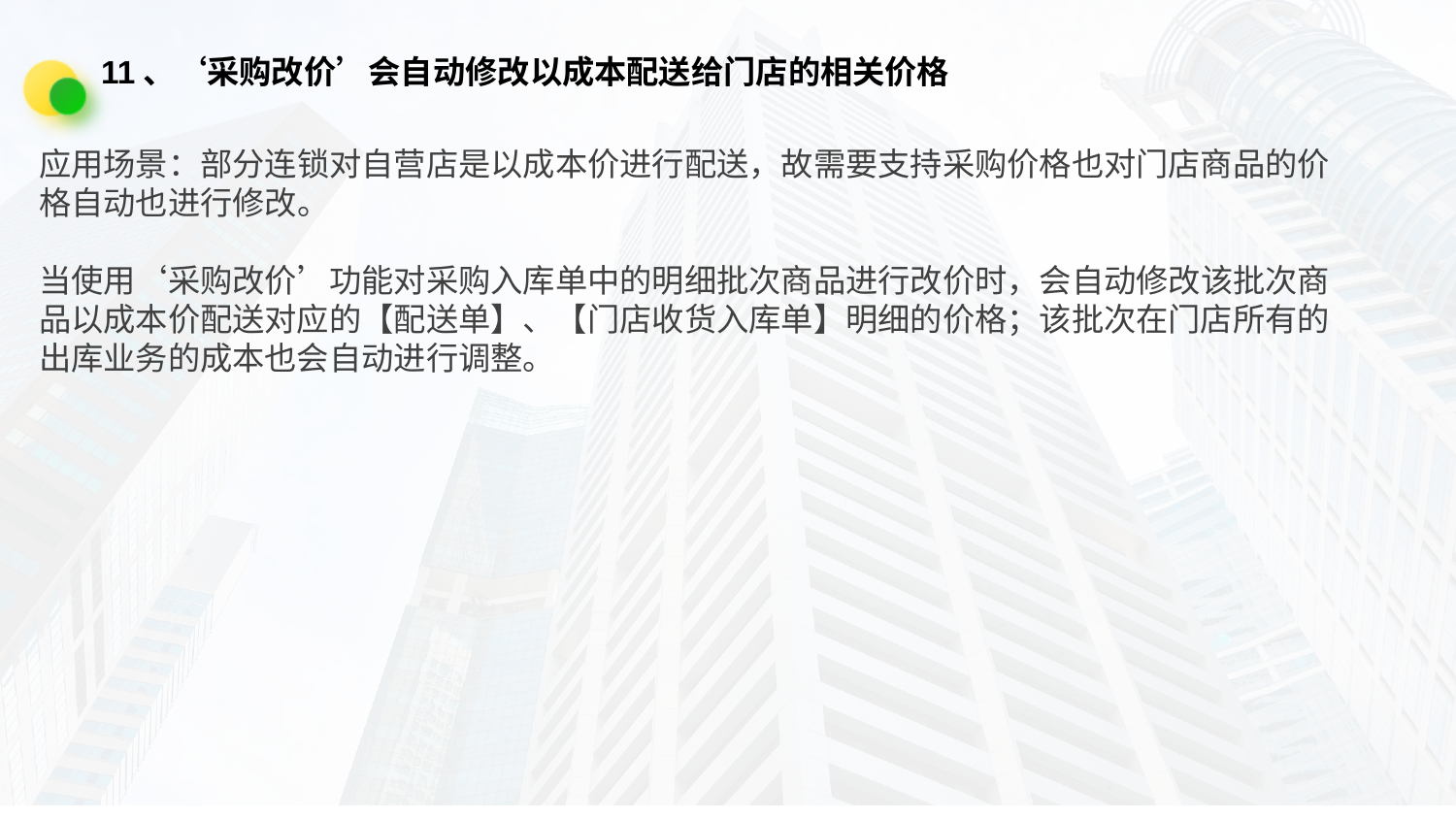

# 11、‘采购改价’会自动修改以成本配送给门店的相关价格
应用场景：部分连锁对自营店是以成本价进行配送，故需要支持采购价格也对门店商品的价格自动也进行修改。

当使用‘采购改价’功能对采购入库单中的明细批次商品进行改价时，会自动修改该批次商品以成本价配送对应的【配送单】、【门店收货入库单】明细的价格；该批次在门店所有的出库业务的成本也会自动进行调整。